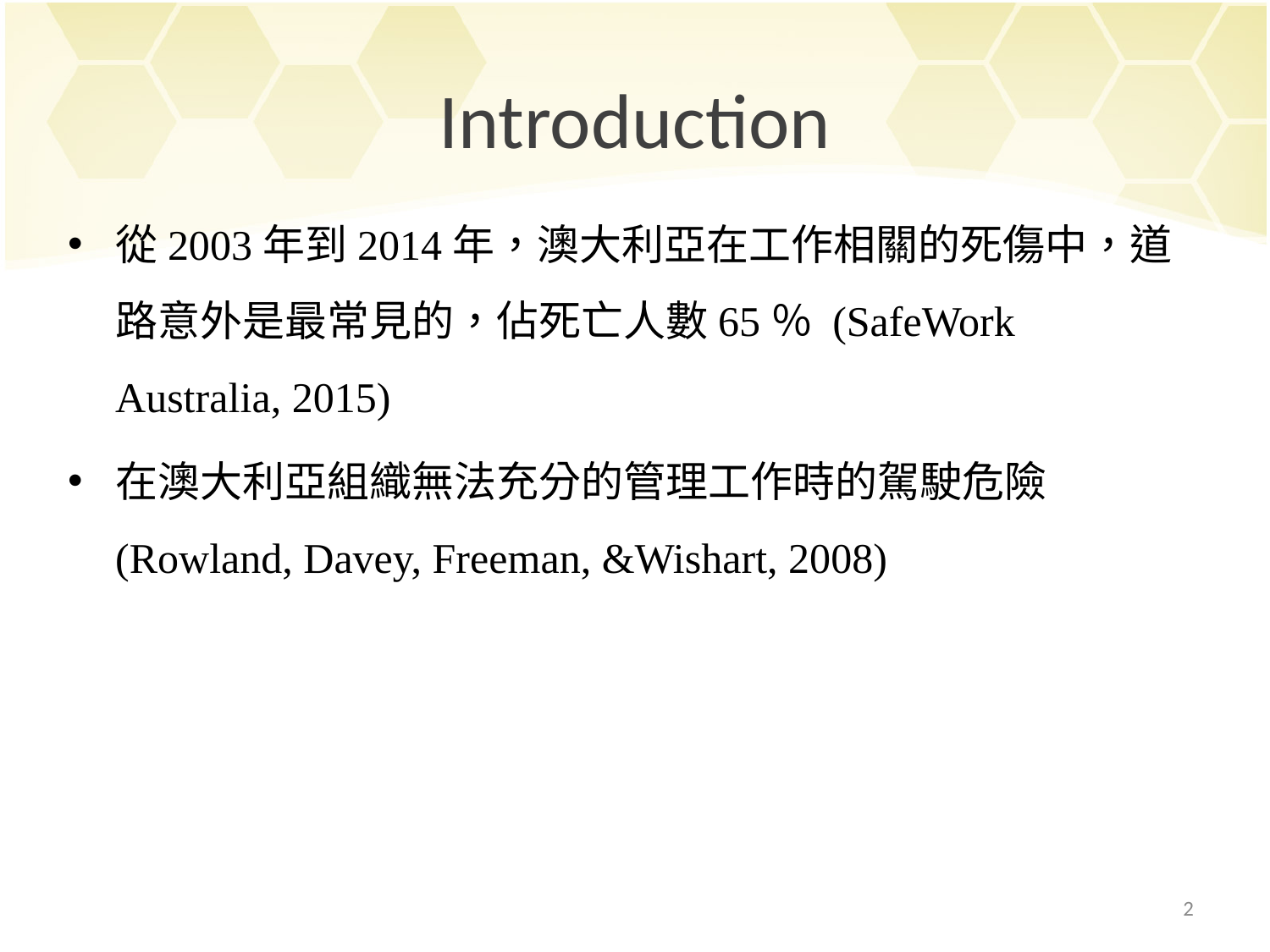

# Introduction
從2003年到2014年，澳大利亞在工作相關的死傷中，道路意外是最常見的，佔死亡人數65％ (SafeWork Australia, 2015)
在澳大利亞組織無法充分的管理工作時的駕駛危險(Rowland, Davey, Freeman, &Wishart, 2008)
2